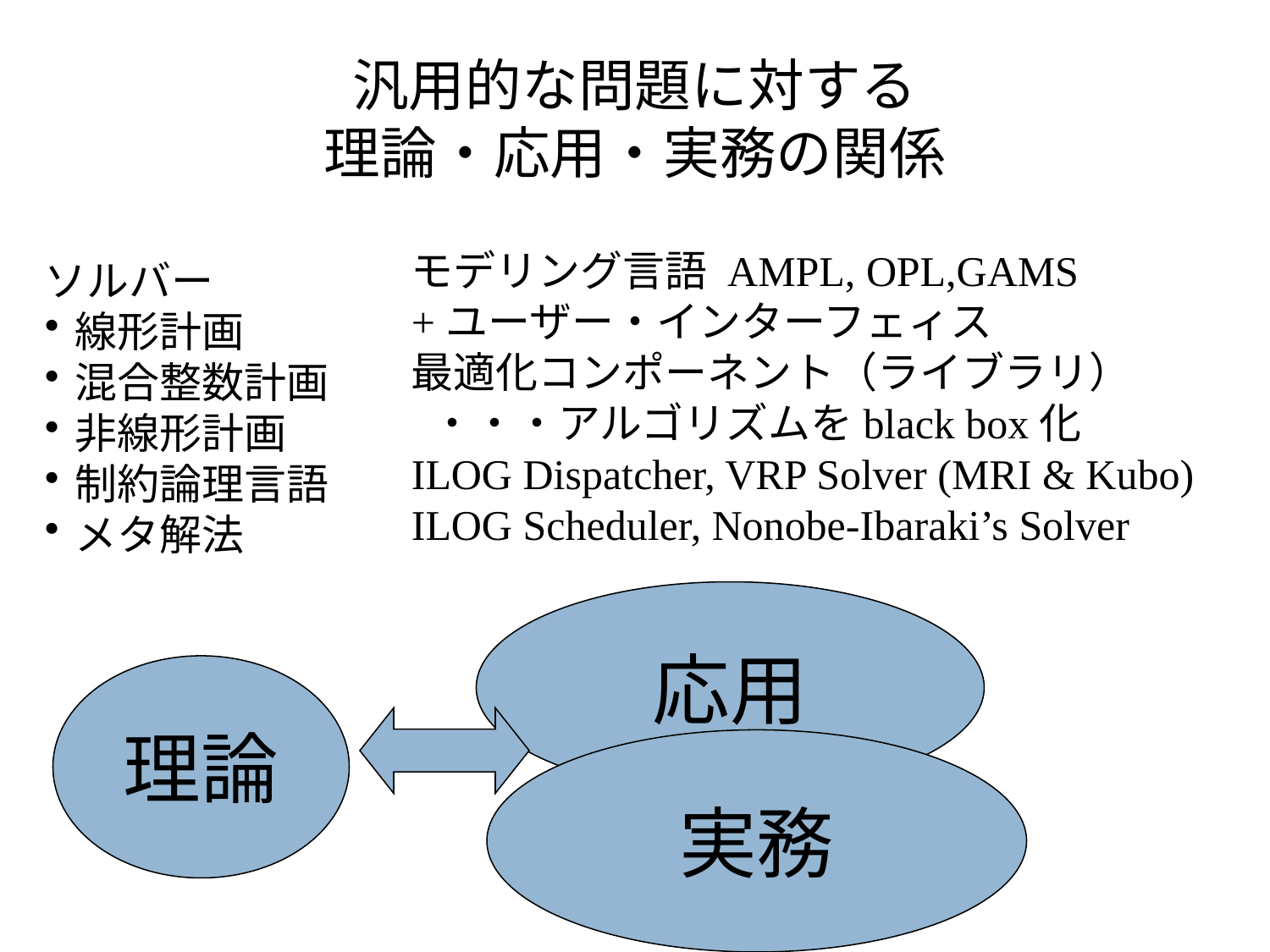

# 汎用的な問題に対する 理論・応用・実務の関係
モデリング言語 AMPL, OPL,GAMS
+ユーザー・インターフェィス
最適化コンポーネント（ライブラリ）
 ・・・アルゴリズムをblack box化
ILOG Dispatcher, VRP Solver (MRI & Kubo)
ILOG Scheduler, Nonobe-Ibaraki’s Solver
ソルバー
線形計画
混合整数計画
非線形計画
制約論理言語
メタ解法

応用
理論

実務